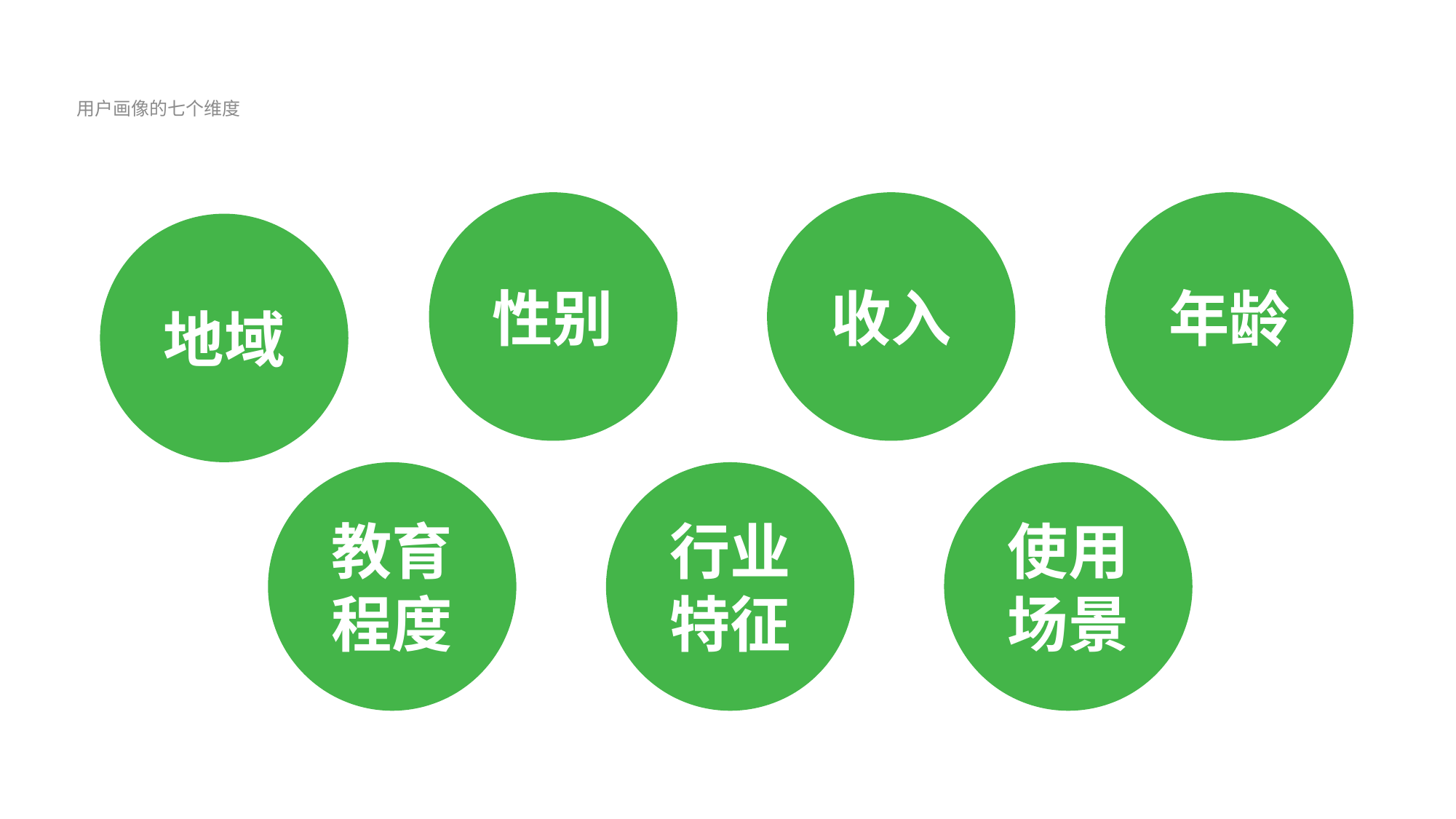

用户画像的七个维度
性别
收入
年龄
地域
教育程度
行业特征
使用场景